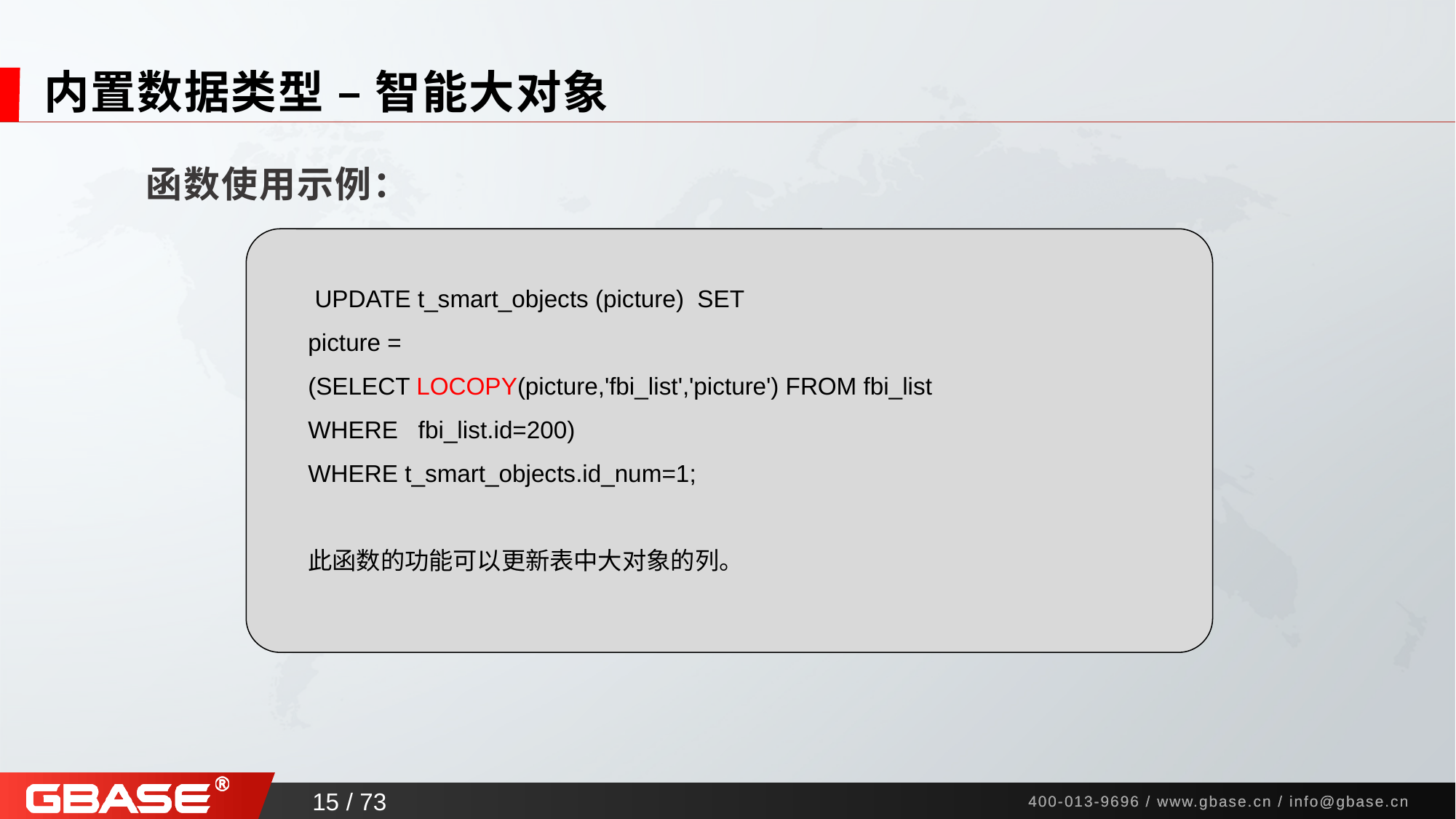

# 内置数据类型 – 智能大对象
     函数使用示例：

 UPDATE t_smart_objects (picture)  SET
picture =
(SELECT LOCOPY(picture,'fbi_list','picture') FROM fbi_list
WHERE   fbi_list.id=200)
WHERE t_smart_objects.id_num=1;

此函数的功能可以更新表中大对象的列。